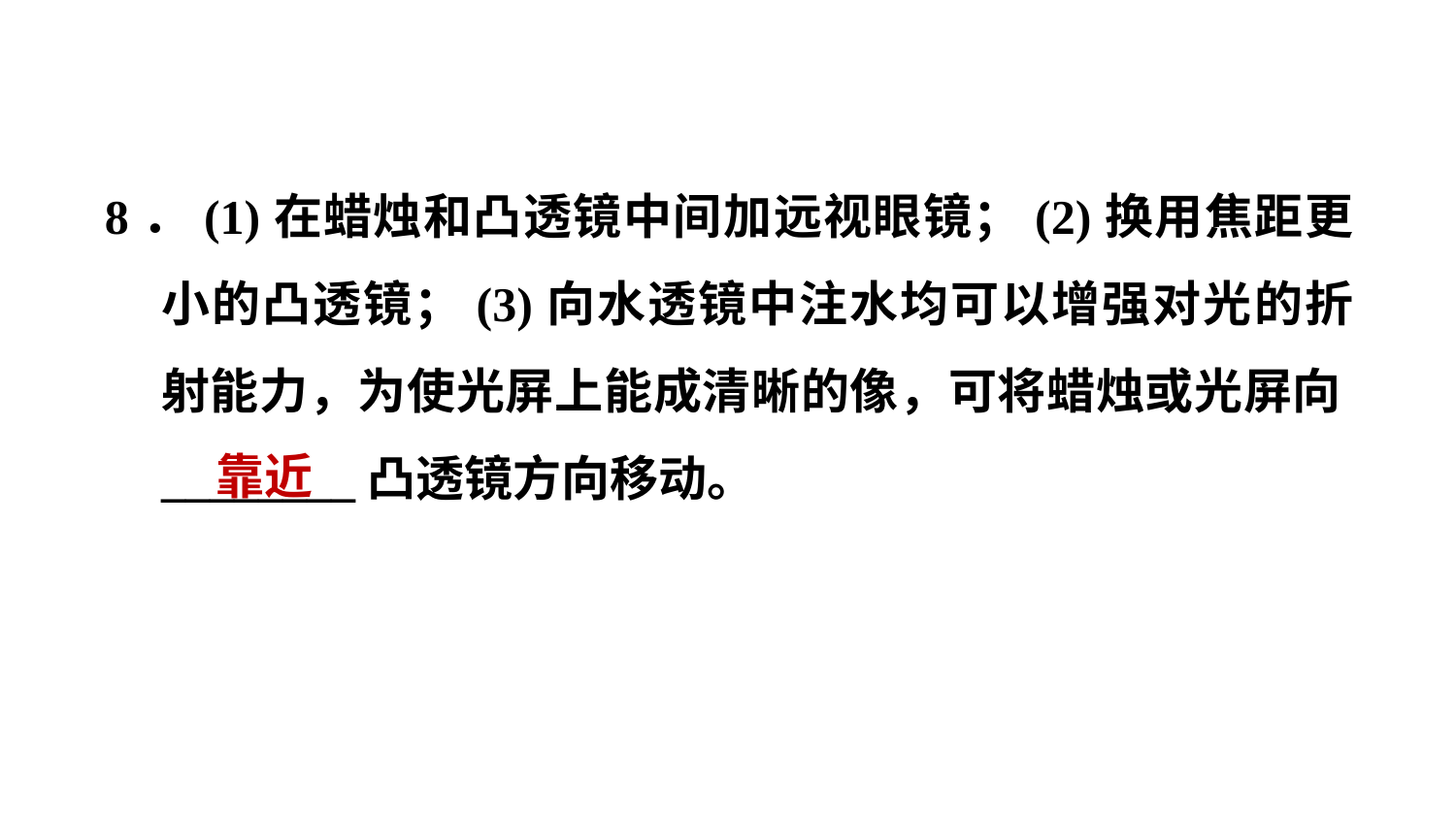

8．(1)在蜡烛和凸透镜中间加远视眼镜；(2)换用焦距更小的凸透镜；(3)向水透镜中注水均可以增强对光的折射能力，为使光屏上能成清晰的像，可将蜡烛或光屏向________凸透镜方向移动。
靠近